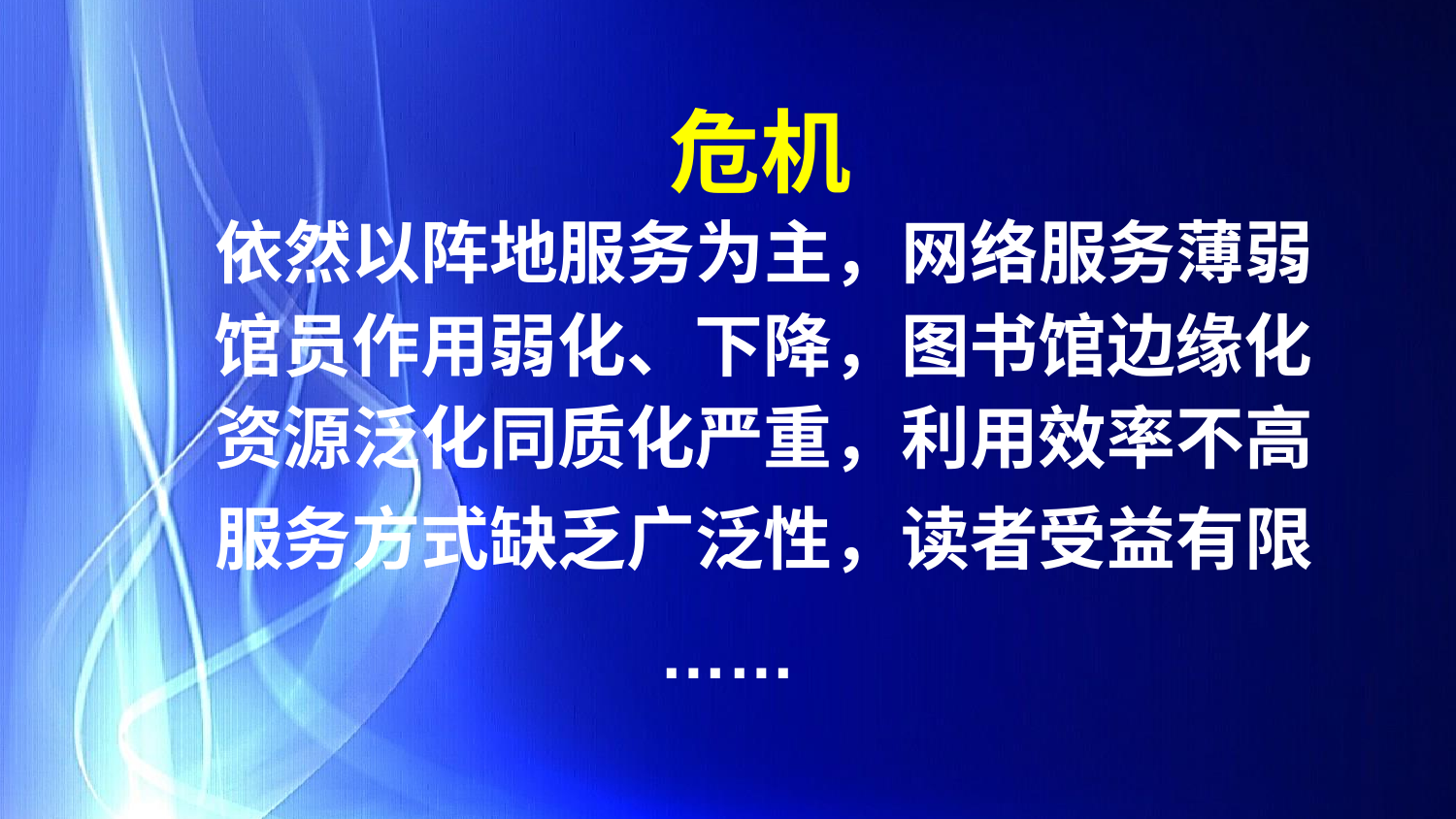

危机
依然以阵地服务为主，网络服务薄弱
馆员作用弱化、下降，图书馆边缘化
资源泛化同质化严重，利用效率不高
服务方式缺乏广泛性，读者受益有限
……